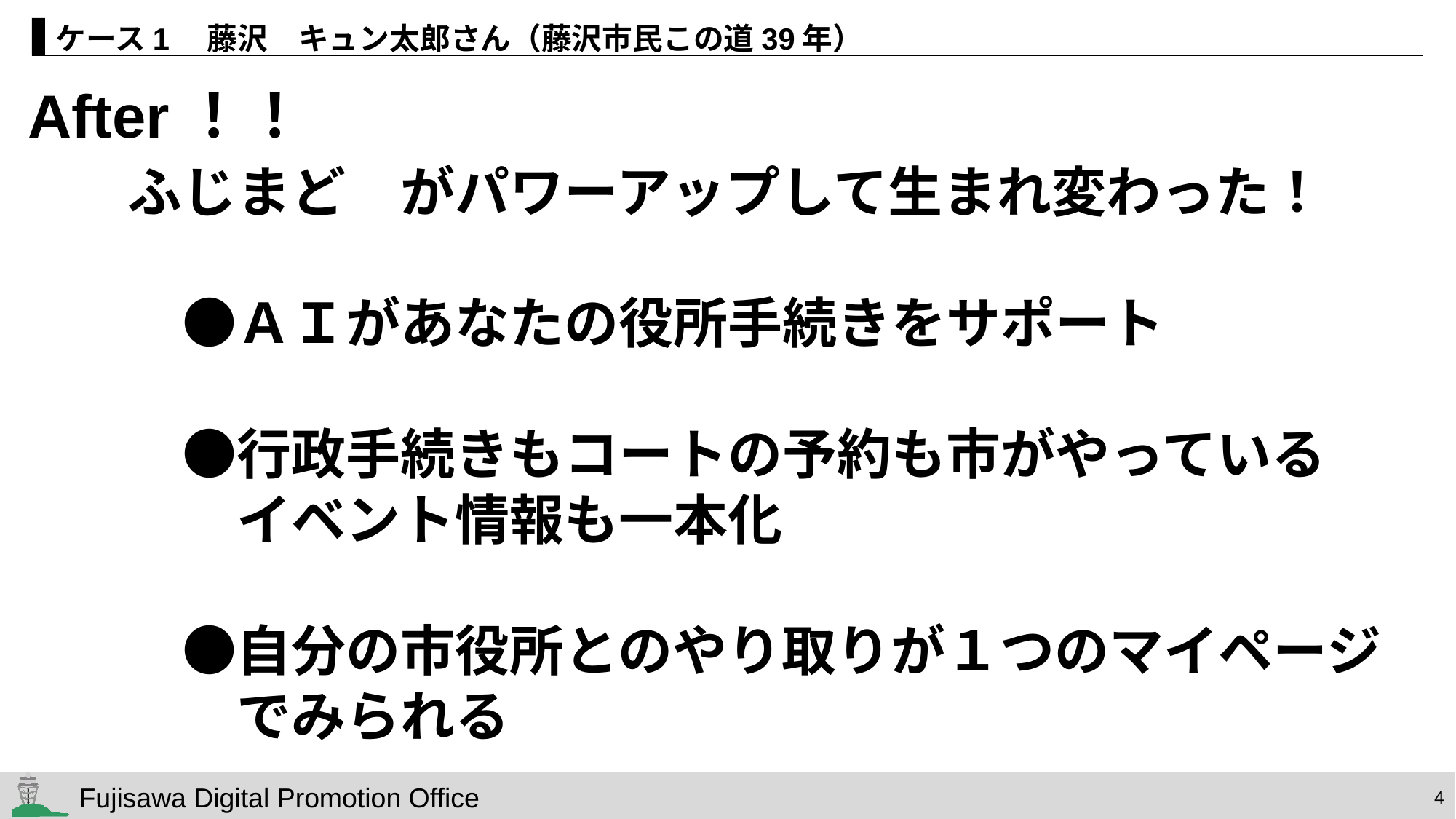

ケース1　藤沢　キュン太郎さん（藤沢市民この道39年）

After！！
ふじまど　がパワーアップして生まれ変わった！

　●ＡＩがあなたの役所手続きをサポート

　●行政手続きもコートの予約も市がやっている
　　イベント情報も一本化

　●自分の市役所とのやり取りが１つのマイページ
　　でみられる
4